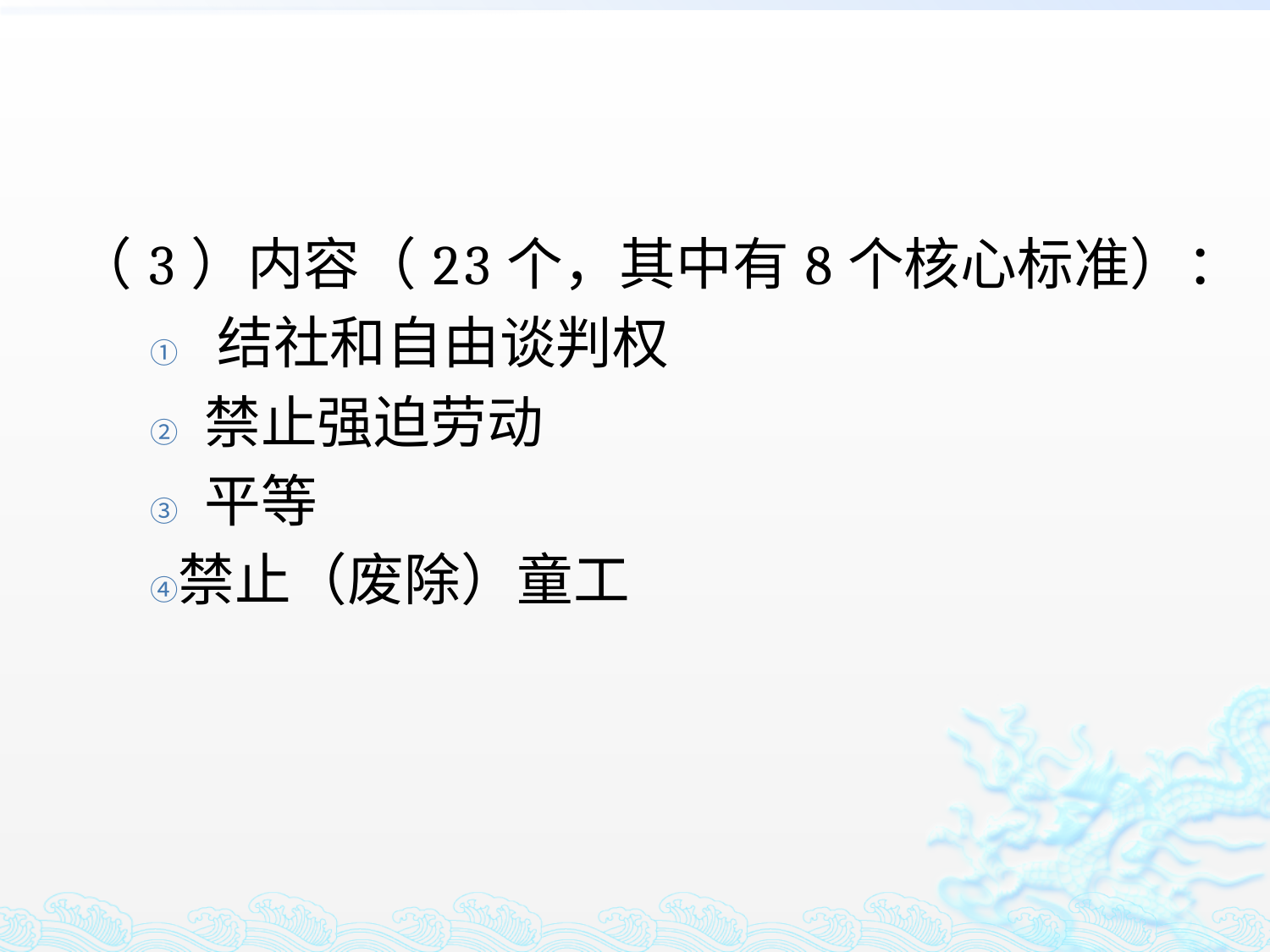

#
（3）内容（23个，其中有8个核心标准）：
  结社和自由谈判权
 禁止强迫劳动
 平等
禁止（废除）童工